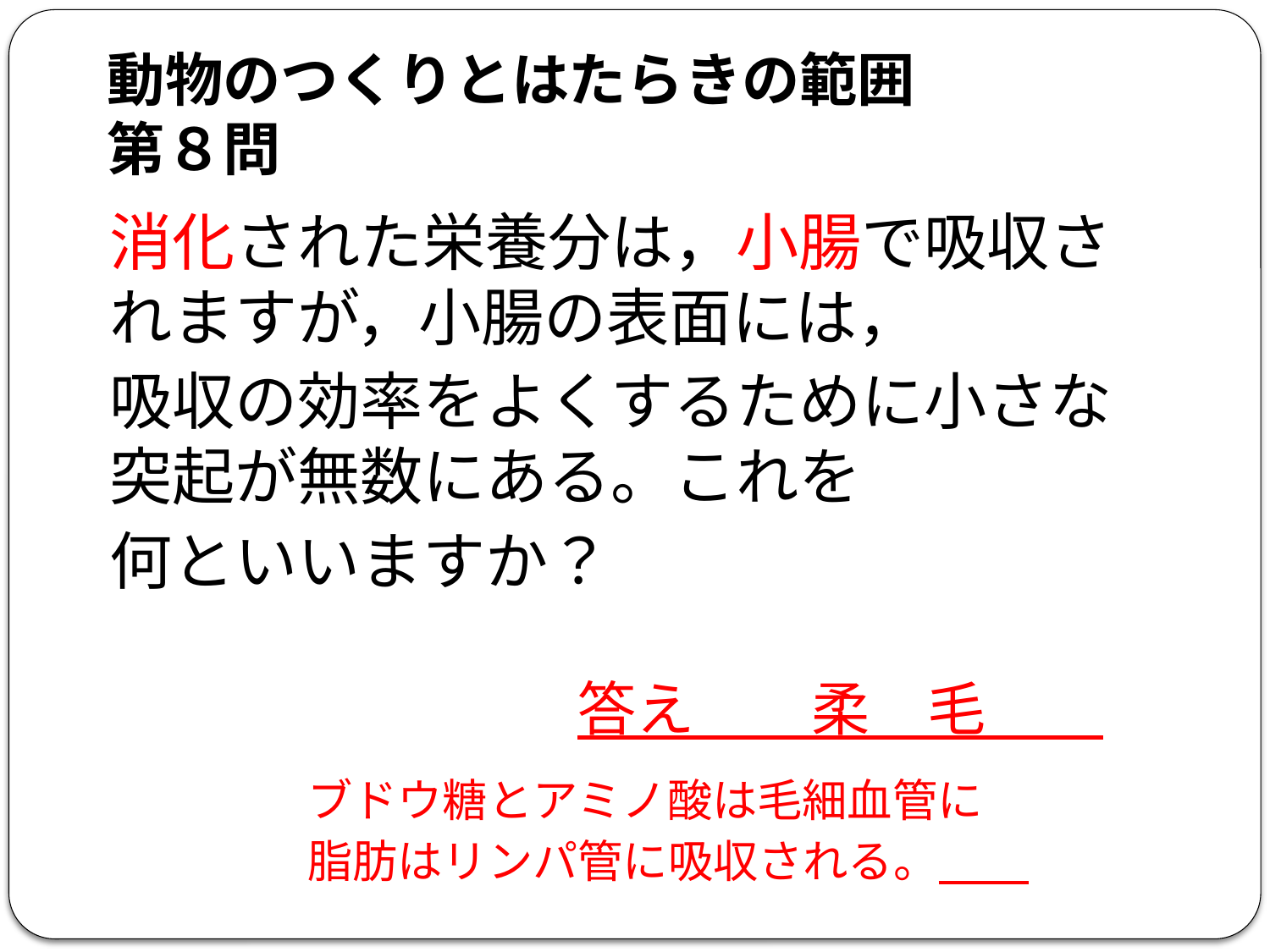

# 動物のつくりとはたらきの範囲 第８問
消化された栄養分は，小腸で吸収されますが，小腸の表面には，
吸収の効率をよくするために小さな突起が無数にある。これを
何といいますか？
答え　　柔　毛
ブドウ糖とアミノ酸は毛細血管に
脂肪はリンパ管に吸収される。